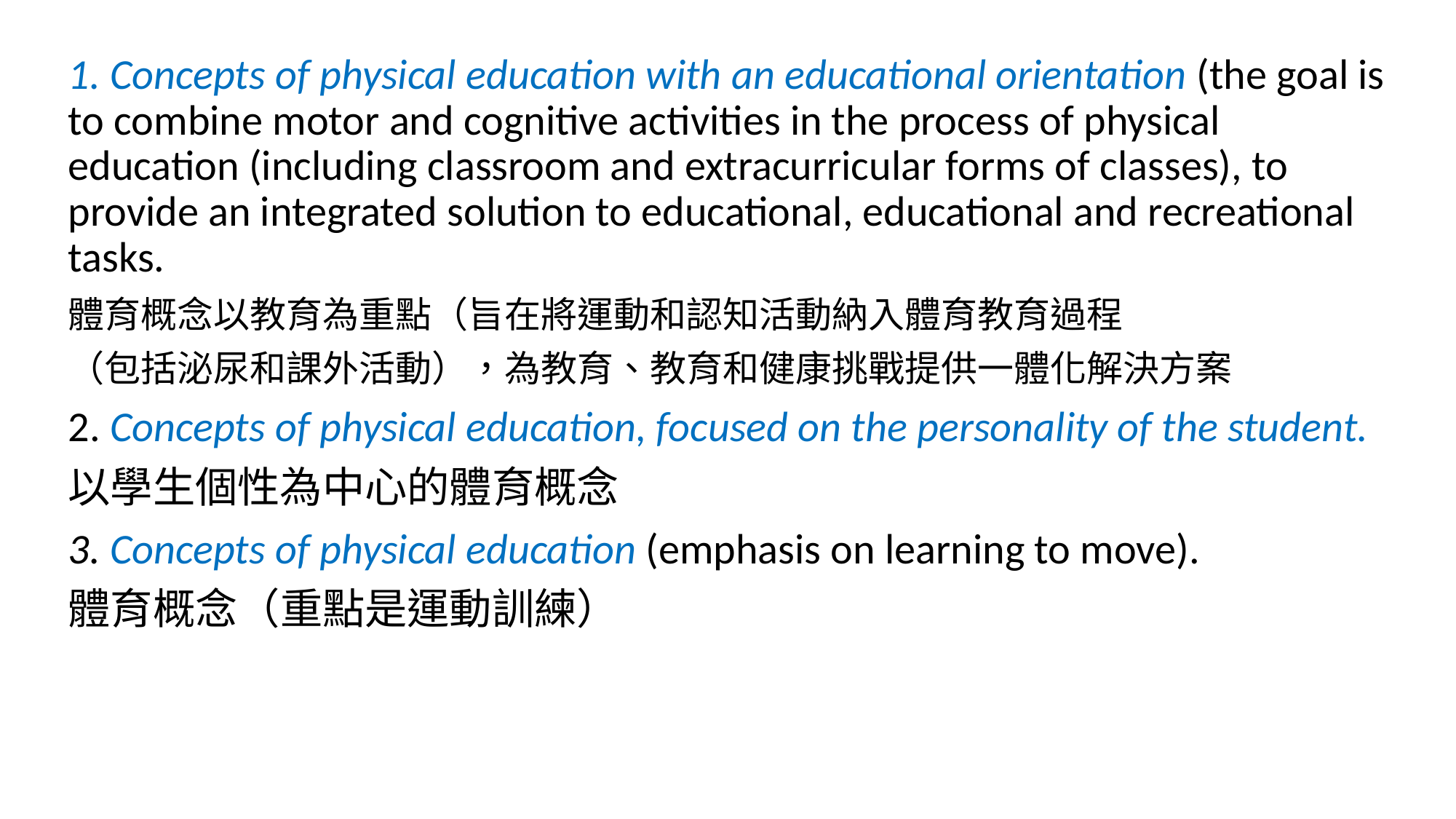

1. Concepts of physical education with an educational orientation (the goal is to combine motor and cognitive activities in the process of physical education (including classroom and extracurricular forms of classes), to provide an integrated solution to educational, educational and recreational tasks.
體育概念以教育為重點（旨在將運動和認知活動納入體育教育過程
（包括泌尿和課外活動），為教育、教育和健康挑戰提供一體化解決方案
2. Concepts of physical education, focused on the personality of the student.
以學生個性為中心的體育概念
3. Concepts of physical education (emphasis on learning to move).
體育概念（重點是運動訓練）